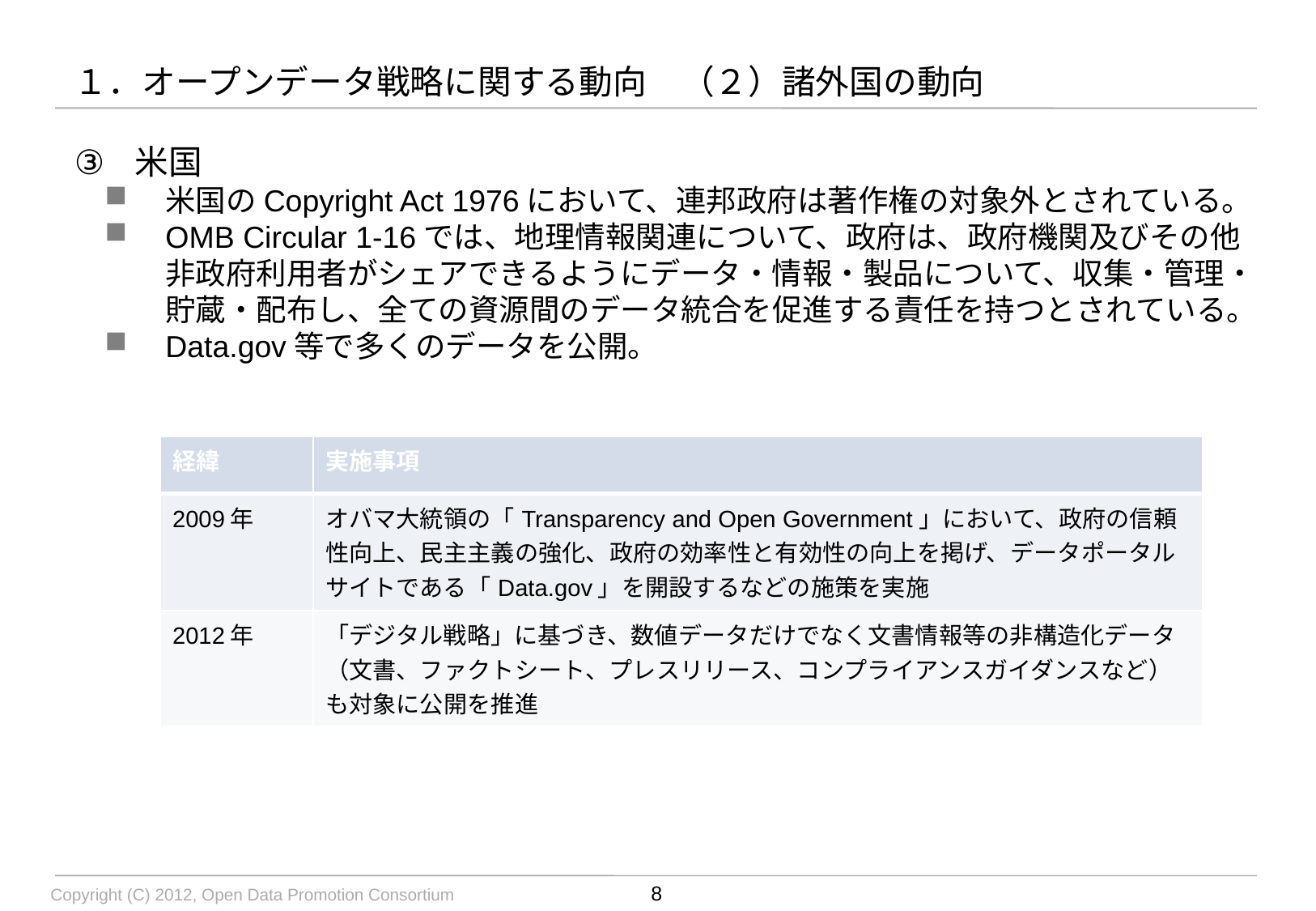

# １．オープンデータ戦略に関する動向　（２）諸外国の動向

米国
米国のCopyright Act 1976において、連邦政府は著作権の対象外とされている。
OMB Circular 1-16では、地理情報関連について、政府は、政府機関及びその他非政府利用者がシェアできるようにデータ・情報・製品について、収集・管理・貯蔵・配布し、全ての資源間のデータ統合を促進する責任を持つとされている。
Data.gov等で多くのデータを公開。

| 経緯 | 実施事項 |
| --- | --- |
| 2009年 | オバマ大統領の「Transparency and Open Government」において、政府の信頼性向上、民主主義の強化、政府の効率性と有効性の向上を掲げ、データポータルサイトである「Data.gov」を開設するなどの施策を実施 |
| 2012年 | 「デジタル戦略」に基づき、数値データだけでなく文書情報等の非構造化データ（文書、ファクトシート、プレスリリース、コンプライアンスガイダンスなど）も対象に公開を推進 |
8
Copyright (C) 2012, Open Data Promotion Consortium